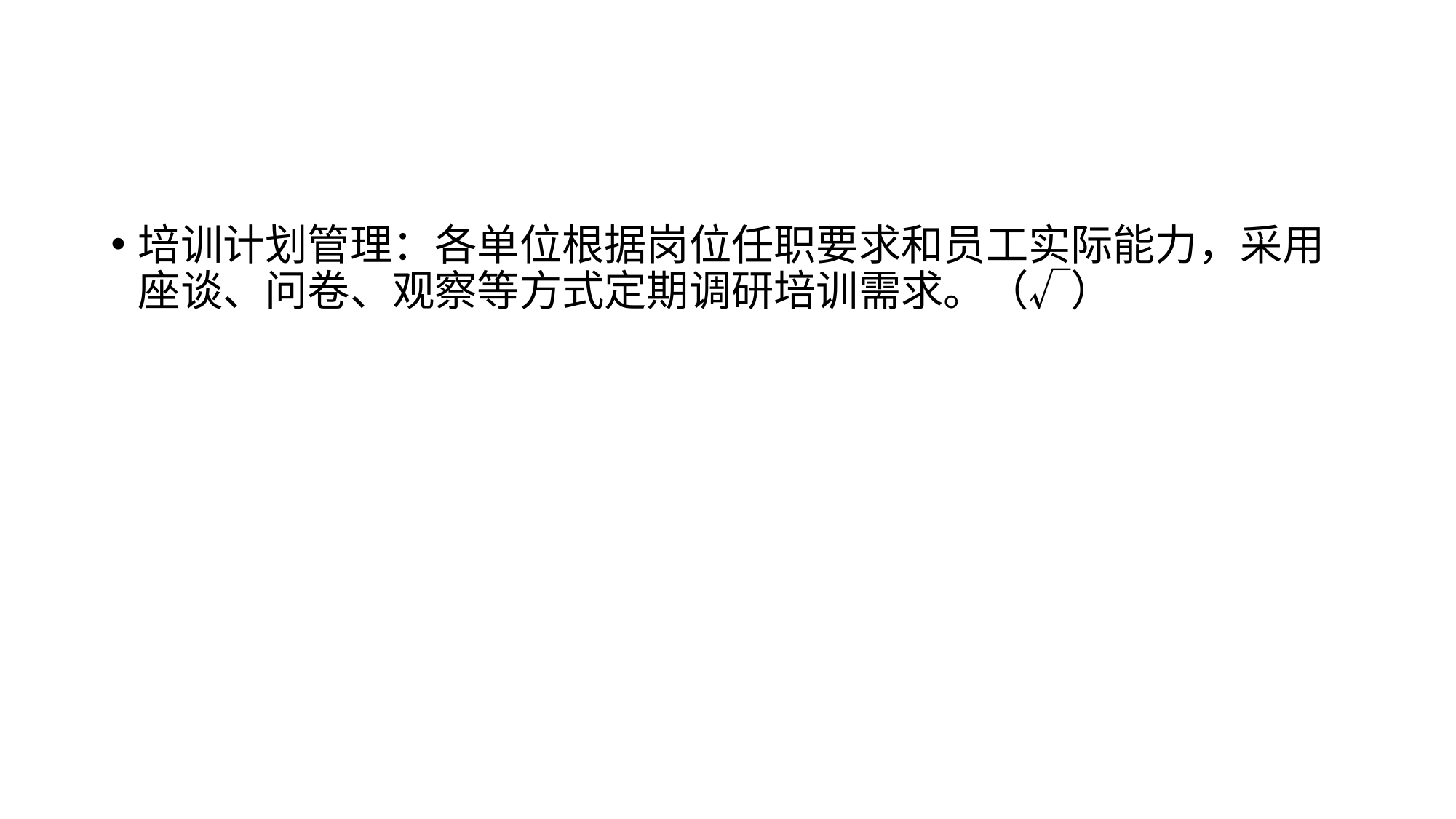

#
培训计划管理：各单位根据岗位任职要求和员工实际能力，采用座谈、问卷、观察等方式定期调研培训需求。（√）